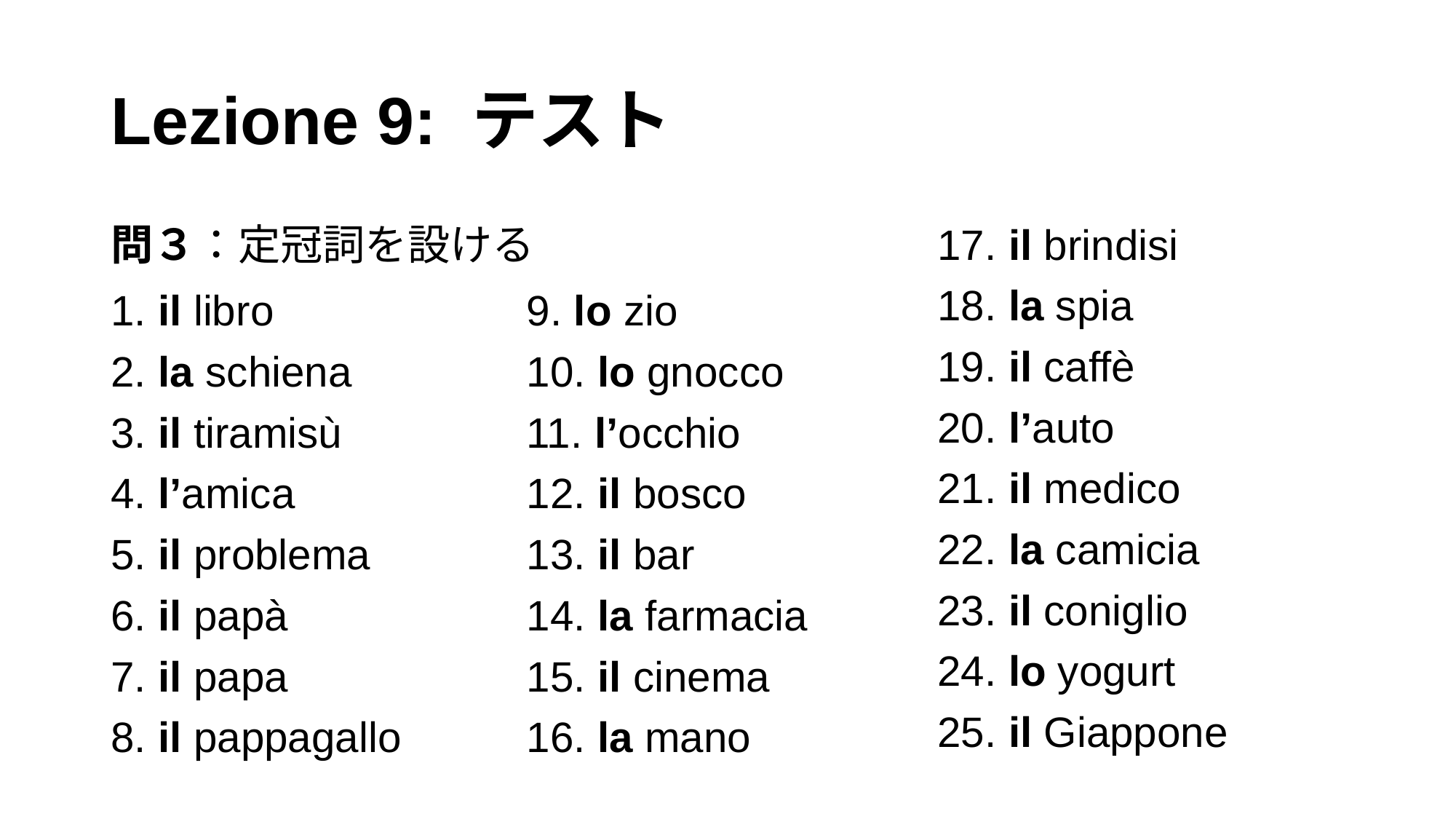

# Lezione 9: テスト

1. il libro
2. la schiena
3. il tiramisù
4. l’amica
5. il problema
6. il papà
7. il papa
8. il pappagallo

問３：定冠詞を設ける

9. lo zio
10. lo gnocco
11. l’occhio
12. il bosco
13. il bar
14. la farmacia
15. il cinema
16. la mano

17. il brindisi
18. la spia
19. il caffè
20. l’auto
21. il medico
22. la camicia
23. il coniglio
24. lo yogurt
25. il Giappone